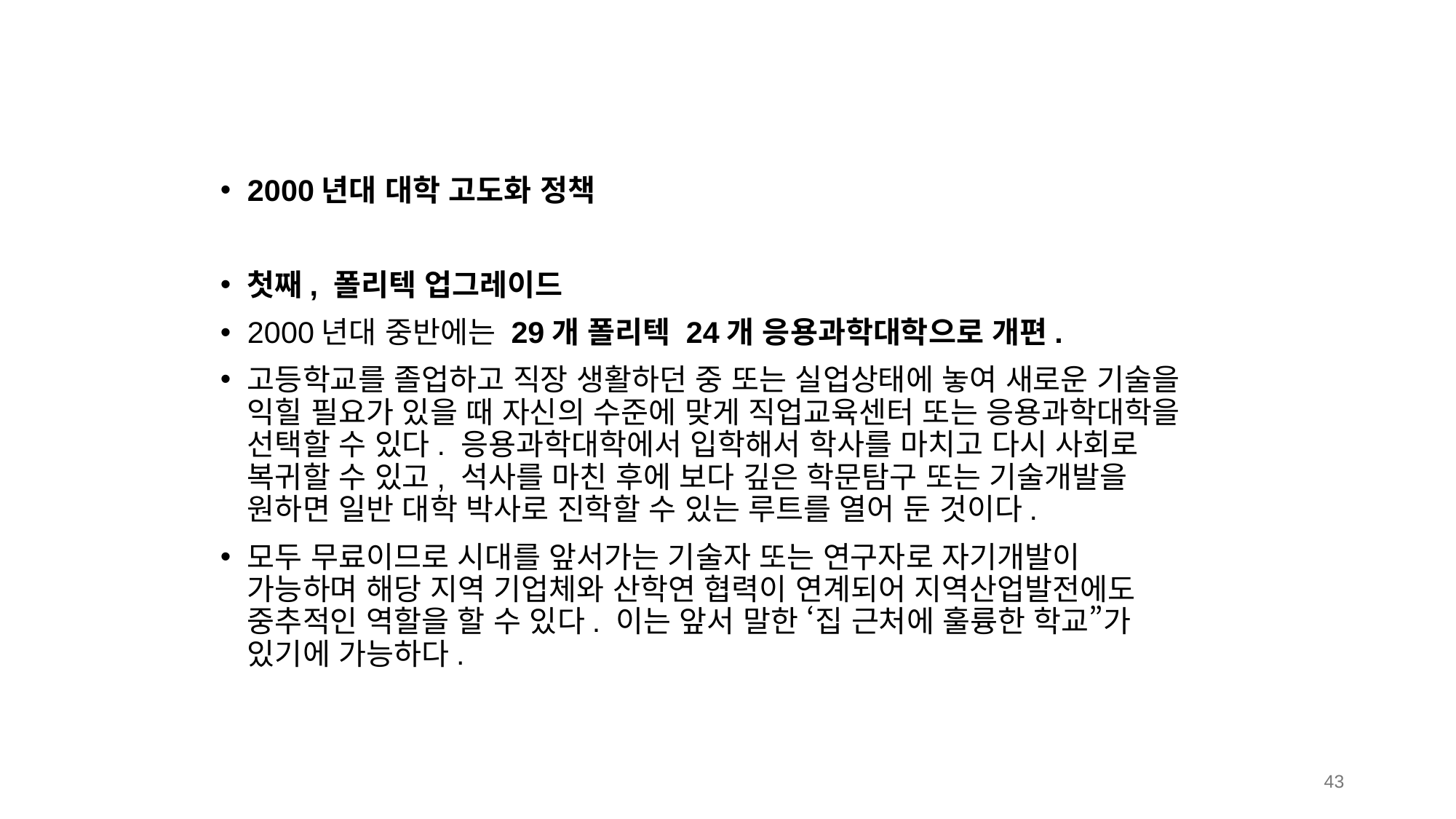

2000년대 대학 고도화 정책

첫째, 폴리텍 업그레이드
2000년대 중반에는 29개 폴리텍 24개 응용과학대학으로 개편.
고등학교를 졸업하고 직장 생활하던 중 또는 실업상태에 놓여 새로운 기술을 익힐 필요가 있을 때 자신의 수준에 맞게 직업교육센터 또는 응용과학대학을 선택할 수 있다. 응용과학대학에서 입학해서 학사를 마치고 다시 사회로 복귀할 수 있고, 석사를 마친 후에 보다 깊은 학문탐구 또는 기술개발을 원하면 일반 대학 박사로 진학할 수 있는 루트를 열어 둔 것이다.
모두 무료이므로 시대를 앞서가는 기술자 또는 연구자로 자기개발이 가능하며 해당 지역 기업체와 산학연 협력이 연계되어 지역산업발전에도 중추적인 역할을 할 수 있다. 이는 앞서 말한 ‘집 근처에 훌륭한 학교”가 있기에 가능하다.

43